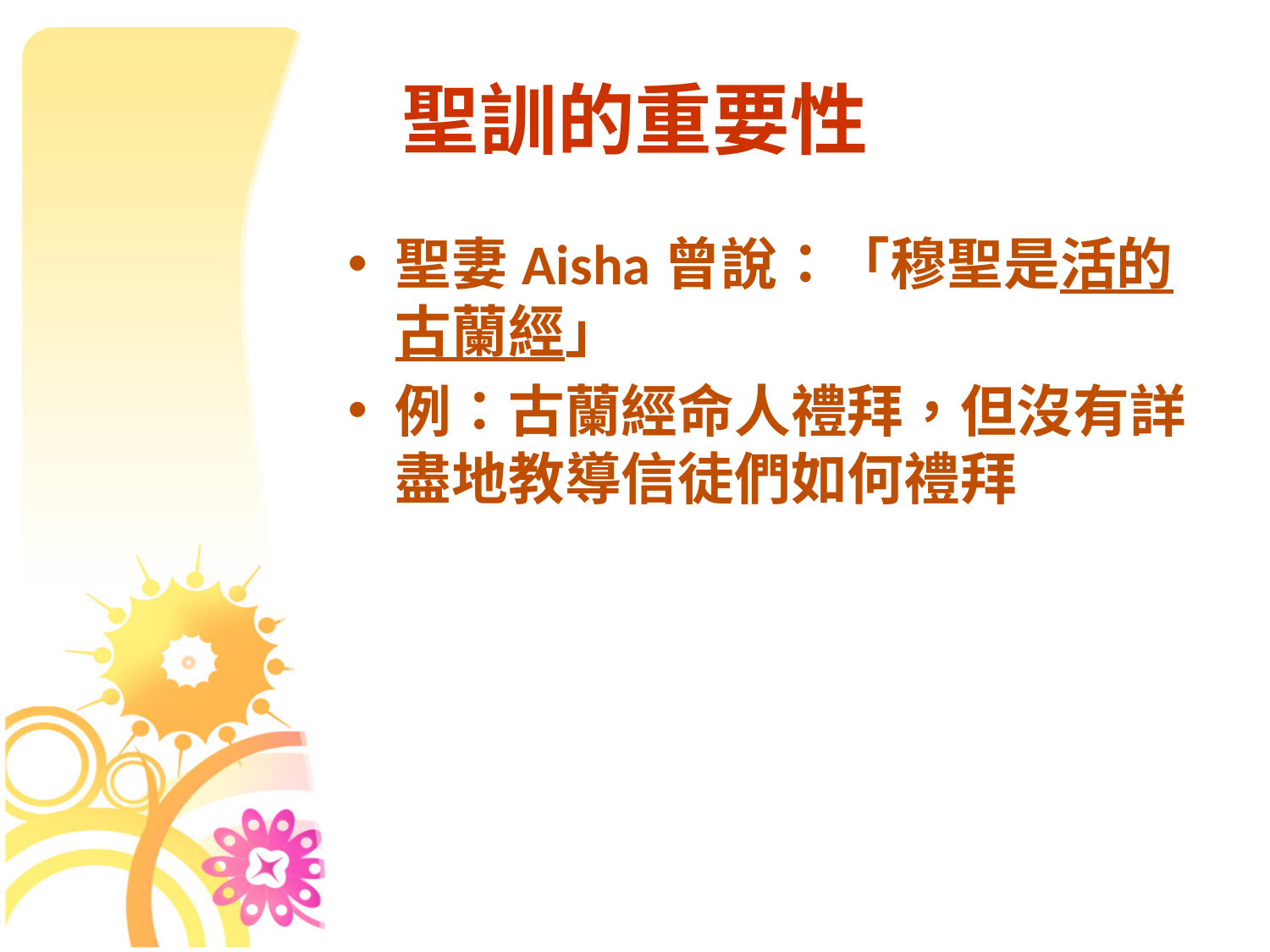

# 聖訓的重要性
聖妻Aisha曾說：「穆聖是活的古蘭經」
例：古蘭經命人禮拜，但沒有詳盡地教導信徒們如何禮拜